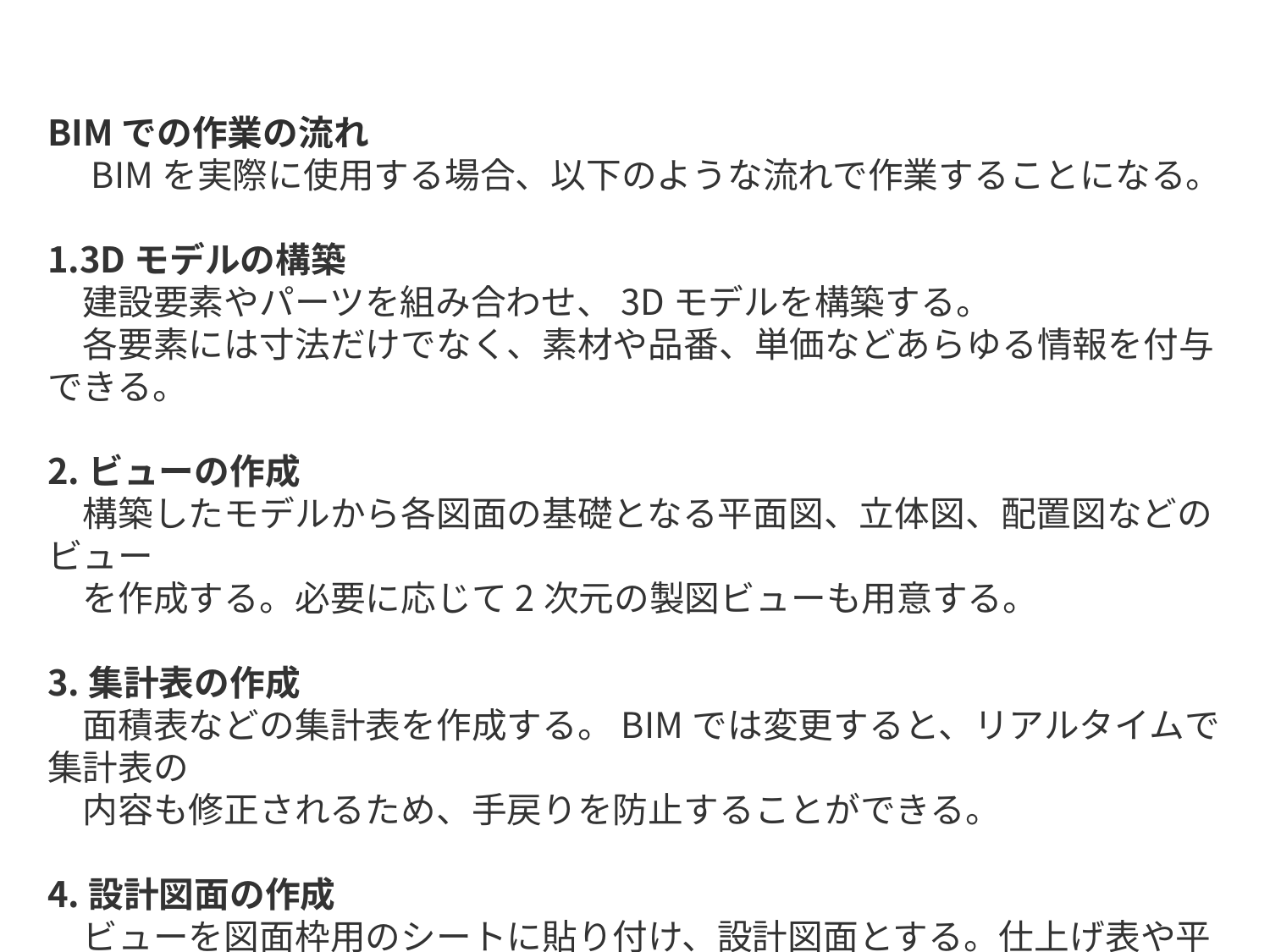

BIMでの作業の流れ
　BIMを実際に使用する場合、以下のような流れで作業することになる。
1.3Dモデルの構築
　建設要素やパーツを組み合わせ、3Dモデルを構築する。
　各要素には寸法だけでなく、素材や品番、単価などあらゆる情報を付与できる。
2.ビューの作成
　構築したモデルから各図面の基礎となる平面図、立体図、配置図などのビュー
　を作成する。必要に応じて2次元の製図ビューも用意する。
3.集計表の作成
　面積表などの集計表を作成する。BIMでは変更すると、リアルタイムで集計表の
　内容も修正されるため、手戻りを防止することができる。
4.設計図面の作成
　ビューを図面枠用のシートに貼り付け、設計図面とする。仕上げ表や平面図、建
　具表などを作成し、印刷して出力すれば設計図面が完成する。